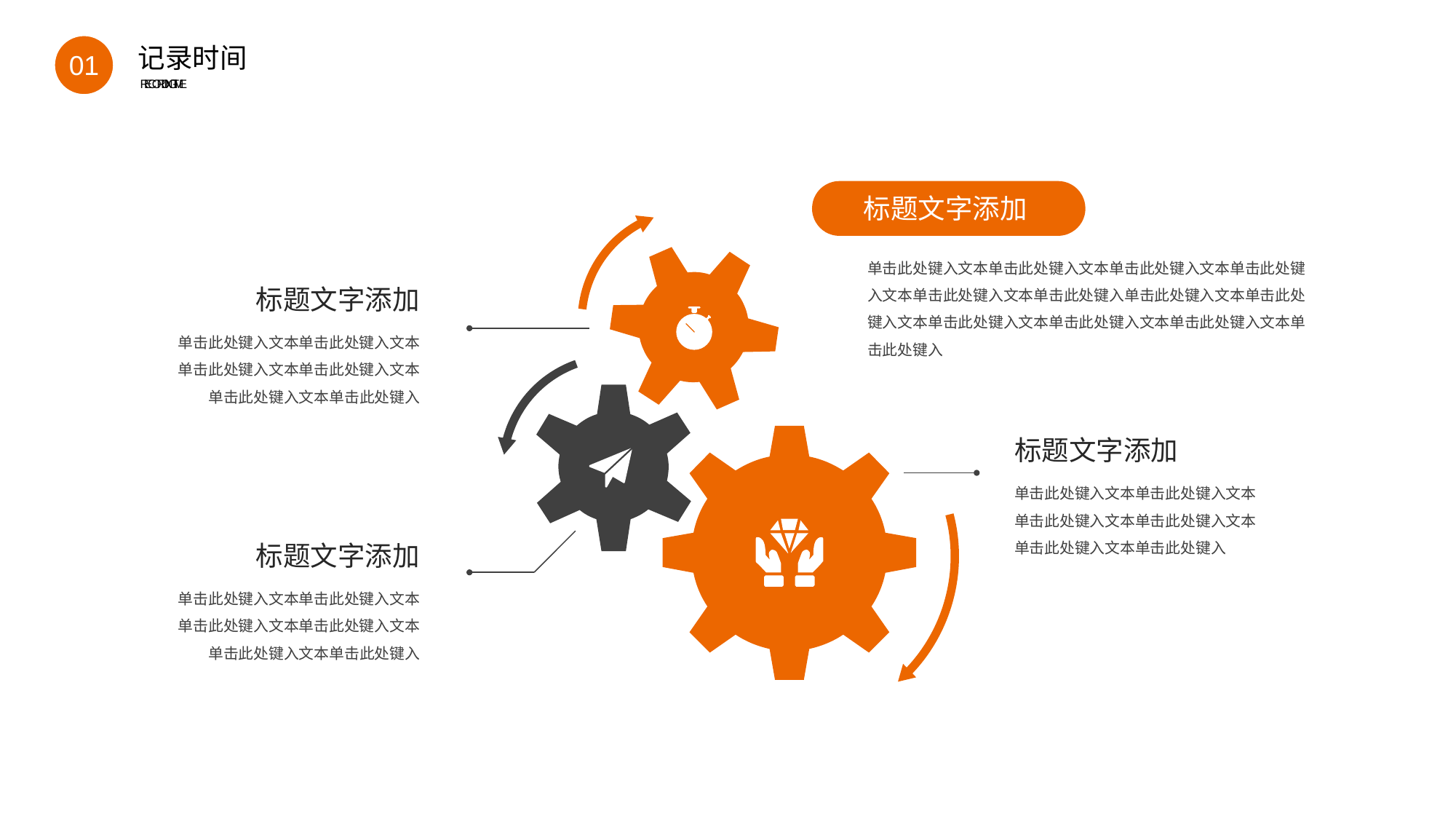

BY YUSHEN

01
记录时间
RECORDING TIME

标题文字添加
单击此处键入文本单击此处键入文本单击此处键入文本单击此处键入文本单击此处键入文本单击此处键入单击此处键入文本单击此处键入文本单击此处键入文本单击此处键入文本单击此处键入文本单击此处键入

标题文字添加
单击此处键入文本单击此处键入文本单击此处键入文本单击此处键入文本单击此处键入文本单击此处键入

标题文字添加
单击此处键入文本单击此处键入文本单击此处键入文本单击此处键入文本单击此处键入文本单击此处键入

标题文字添加
单击此处键入文本单击此处键入文本单击此处键入文本单击此处键入文本单击此处键入文本单击此处键入